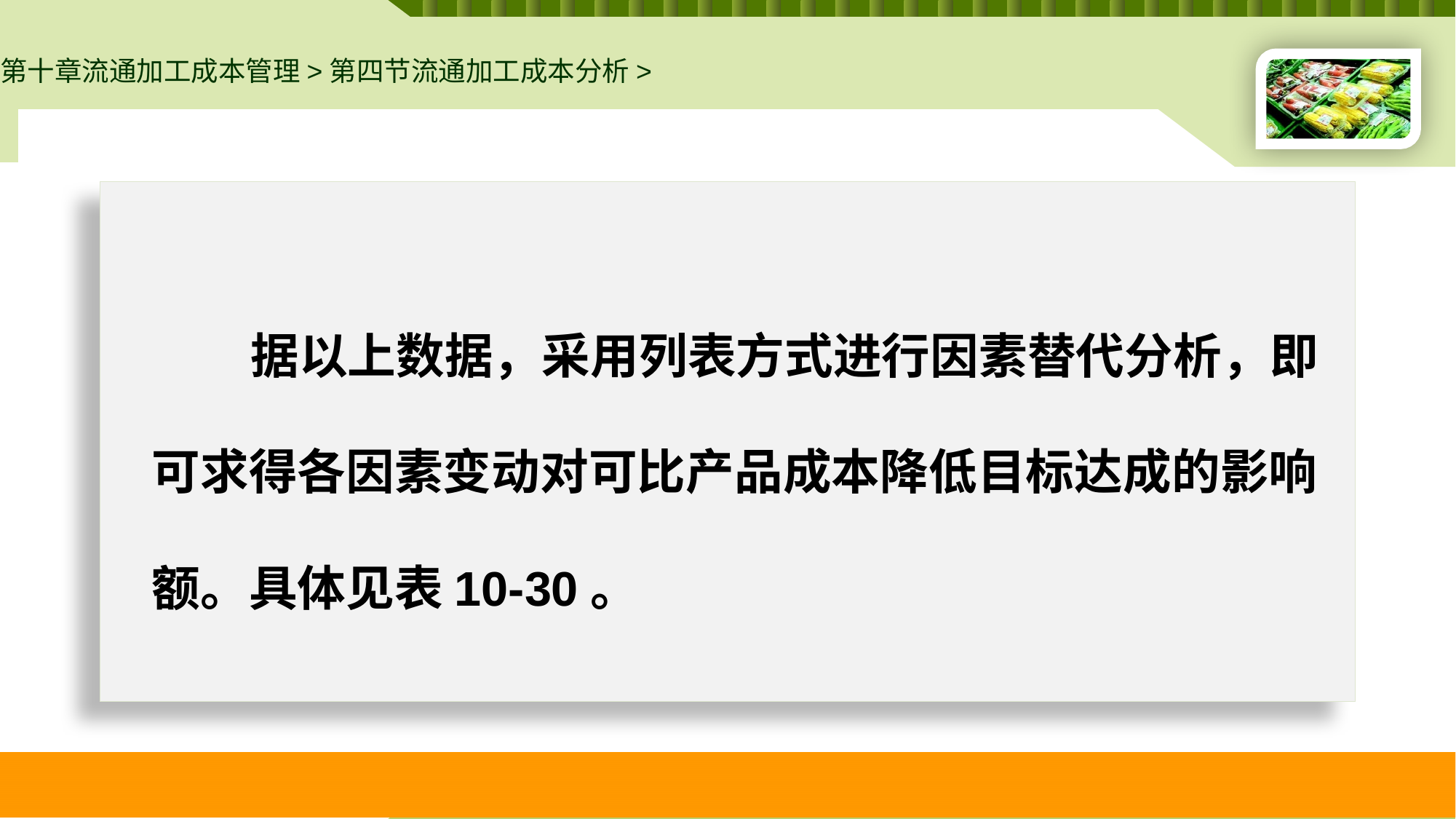

第十章流通加工成本管理>第四节流通加工成本分析>
据以上数据，采用列表方式进行因素替代分析，即可求得各因素变动对可比产品成本降低目标达成的影响额。具体见表10-30。